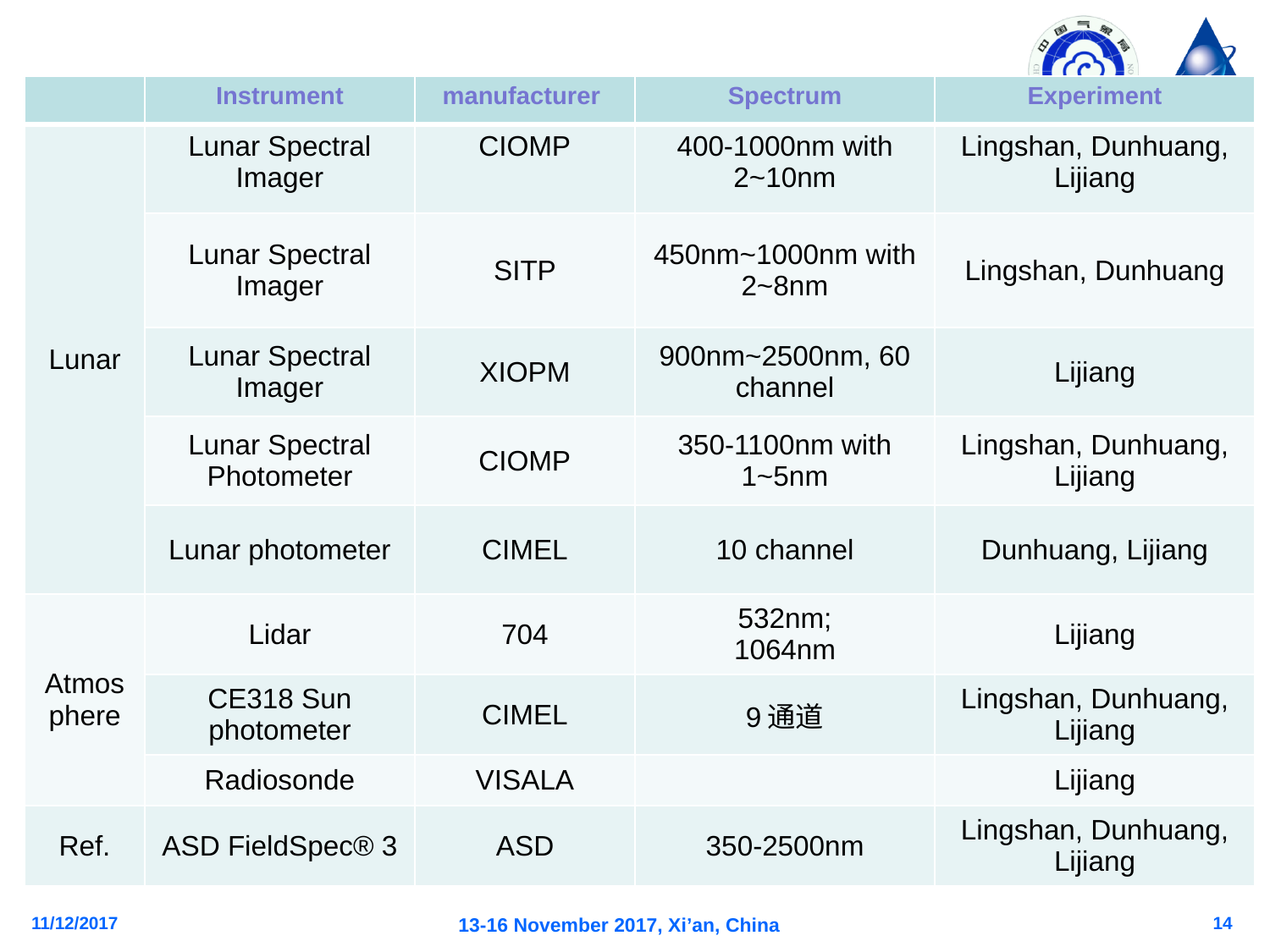

|  | Instrument | manufacturer | Spectrum | Experiment |
| --- | --- | --- | --- | --- |
| Lunar | Lunar Spectral Imager | CIOMP | 400-1000nm with 2~10nm | Lingshan, Dunhuang, Lijiang |
|  | Lunar Spectral Imager | SITP | 450nm~1000nm with 2~8nm | Lingshan, Dunhuang |
|  | Lunar Spectral Imager | XIOPM | 900nm~2500nm, 60 channel | Lijiang |
|  | Lunar Spectral Photometer | CIOMP | 350-1100nm with 1~5nm | Lingshan, Dunhuang, Lijiang |
|  | Lunar photometer | CIMEL | 10 channel | Dunhuang, Lijiang |
| Atmosphere | Lidar | 704 | 532nm; 1064nm | Lijiang |
|  | CE318 Sun photometer | CIMEL | 9通道 | Lingshan, Dunhuang, Lijiang |
|  | Radiosonde | VISALA |  | Lijiang |
| Ref. | ASD FieldSpec® 3 | ASD | 350-2500nm | Lingshan, Dunhuang, Lijiang |
11/12/2017
14